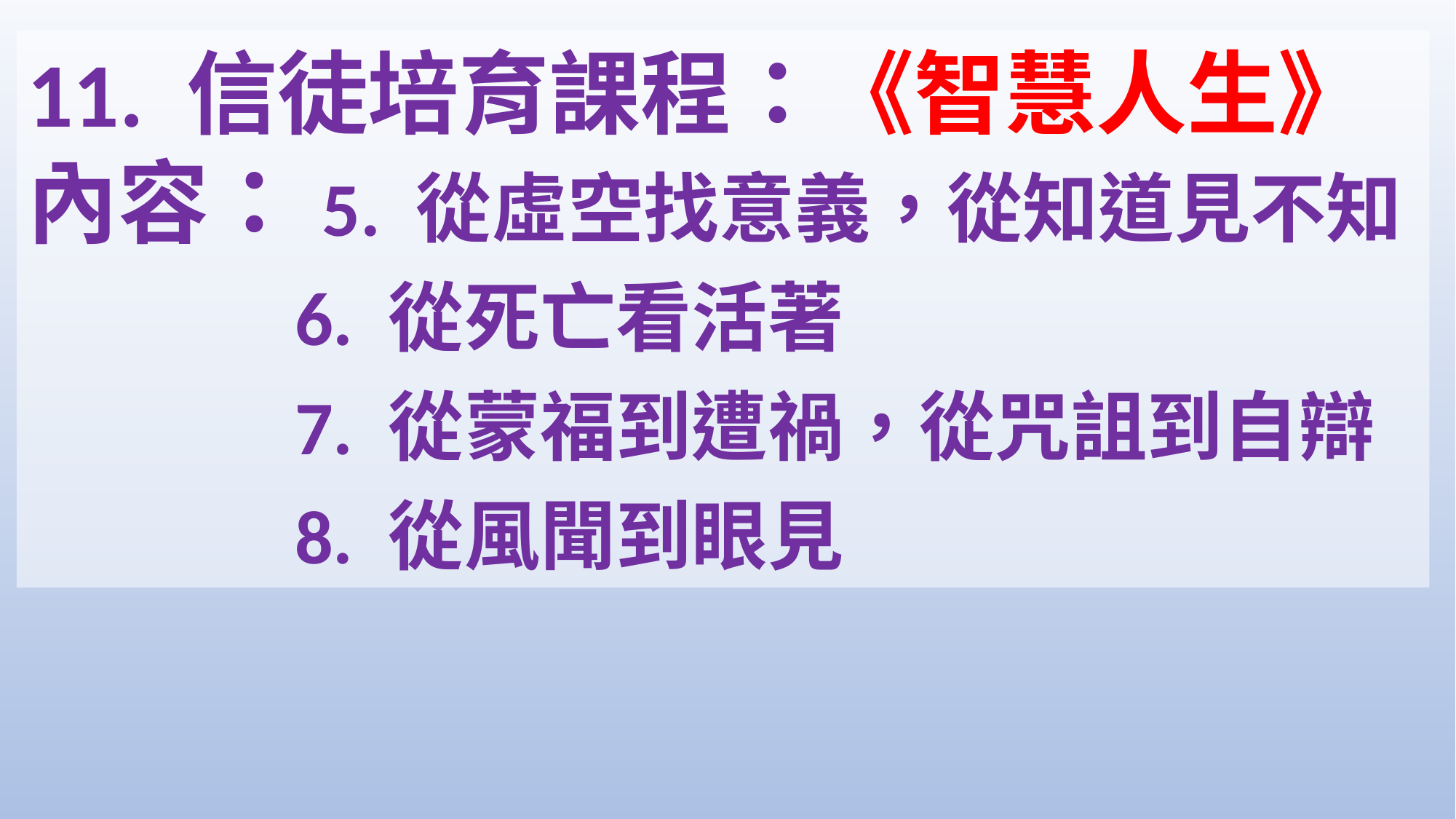

11. 信徒培育課程：《智慧人生》
內容：5. 從虛空找意義，從知道見不知
             6. 從死亡看活著
             7. 從蒙福到遭禍，從咒詛到自辯
             8. 從風聞到眼見